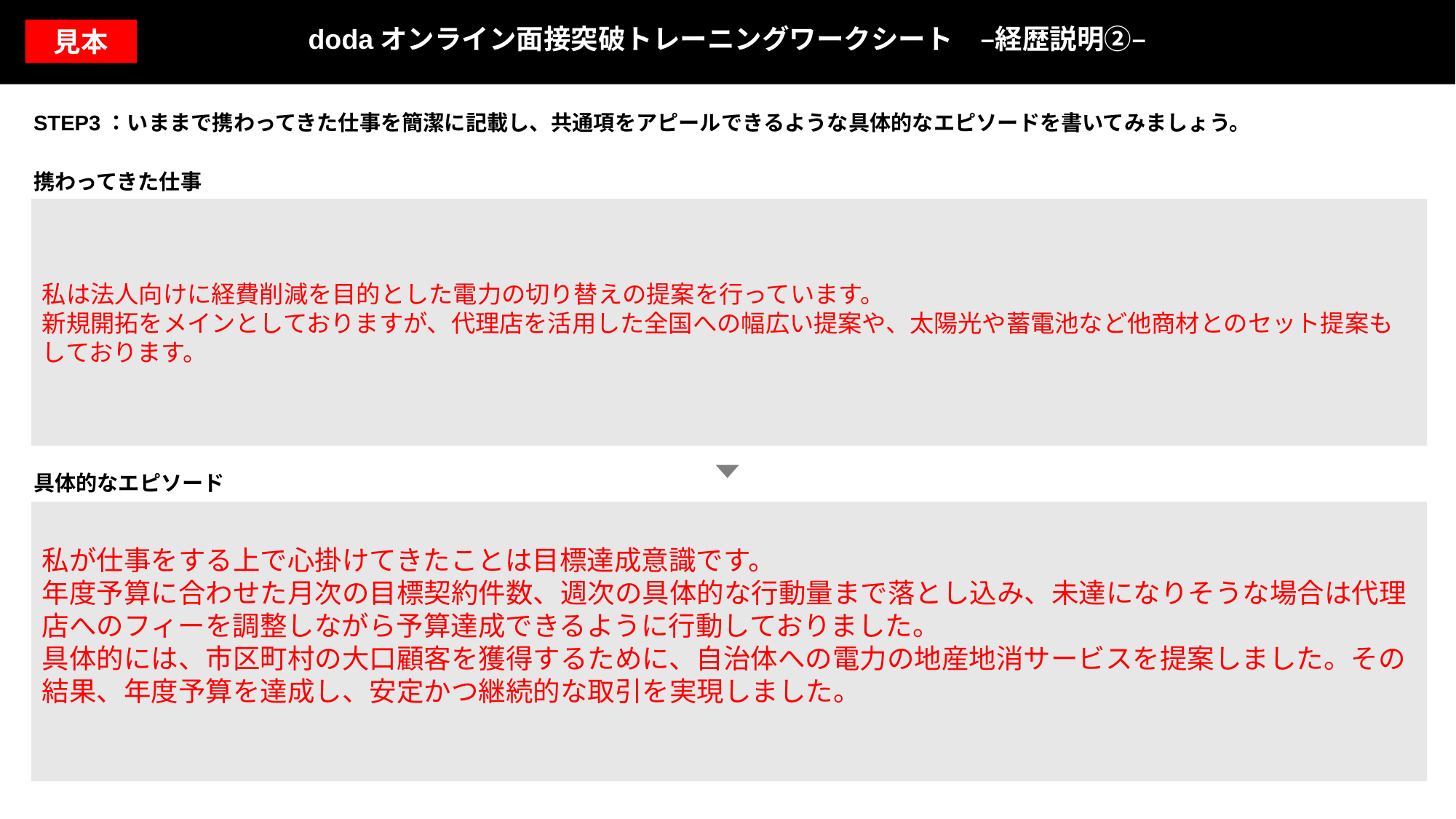

dodaオンライン面接突破トレーニングワークシート　–経歴説明②–
見本
STEP3：いままで携わってきた仕事を簡潔に記載し、共通項をアピールできるような具体的なエピソードを書いてみましょう。
携わってきた仕事
私は法人向けに経費削減を目的とした電力の切り替えの提案を行っています。
新規開拓をメインとしておりますが、代理店を活用した全国への幅広い提案や、太陽光や蓄電池など他商材とのセット提案もしております。
具体的なエピソード

私が仕事をする上で心掛けてきたことは目標達成意識です。
年度予算に合わせた月次の目標契約件数、週次の具体的な行動量まで落とし込み、未達になりそうな場合は代理店へのフィーを調整しながら予算達成できるように行動しておりました。
具体的には、市区町村の大口顧客を獲得するために、自治体への電力の地産地消サービスを提案しました。その結果、年度予算を達成し、安定かつ継続的な取引を実現しました。

②共有のボタンを押す